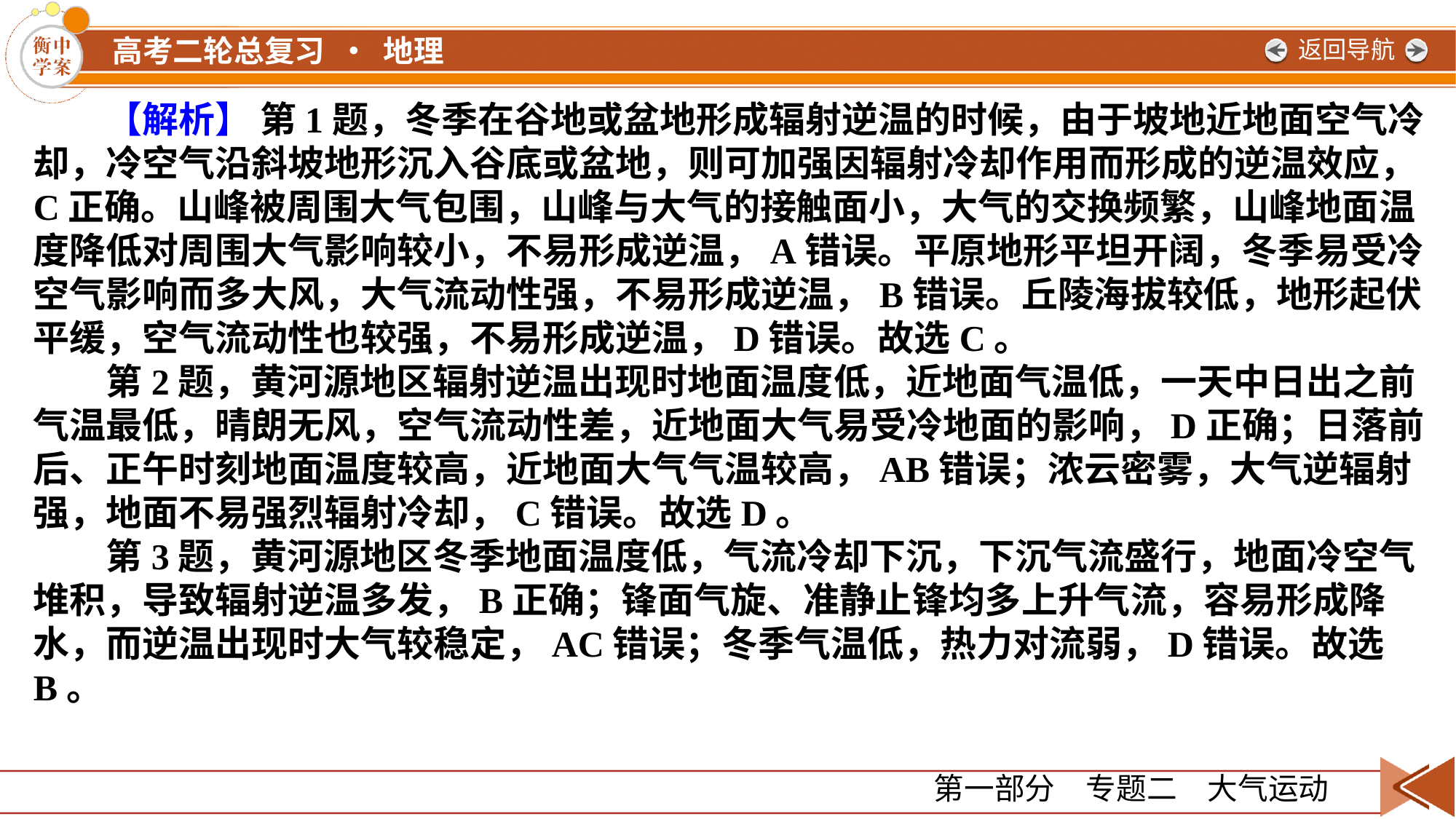

【解析】 第1题，冬季在谷地或盆地形成辐射逆温的时候，由于坡地近地面空气冷却，冷空气沿斜坡地形沉入谷底或盆地，则可加强因辐射冷却作用而形成的逆温效应，C正确。山峰被周围大气包围，山峰与大气的接触面小，大气的交换频繁，山峰地面温度降低对周围大气影响较小，不易形成逆温，A错误。平原地形平坦开阔，冬季易受冷空气影响而多大风，大气流动性强，不易形成逆温，B错误。丘陵海拔较低，地形起伏平缓，空气流动性也较强，不易形成逆温，D错误。故选C。
第2题，黄河源地区辐射逆温出现时地面温度低，近地面气温低，一天中日出之前气温最低，晴朗无风，空气流动性差，近地面大气易受冷地面的影响，D正确；日落前后、正午时刻地面温度较高，近地面大气气温较高，AB错误；浓云密雾，大气逆辐射强，地面不易强烈辐射冷却，C错误。故选D。
第3题，黄河源地区冬季地面温度低，气流冷却下沉，下沉气流盛行，地面冷空气堆积，导致辐射逆温多发，B正确；锋面气旋、准静止锋均多上升气流，容易形成降水，而逆温出现时大气较稳定，AC错误；冬季气温低，热力对流弱，D错误。故选B。